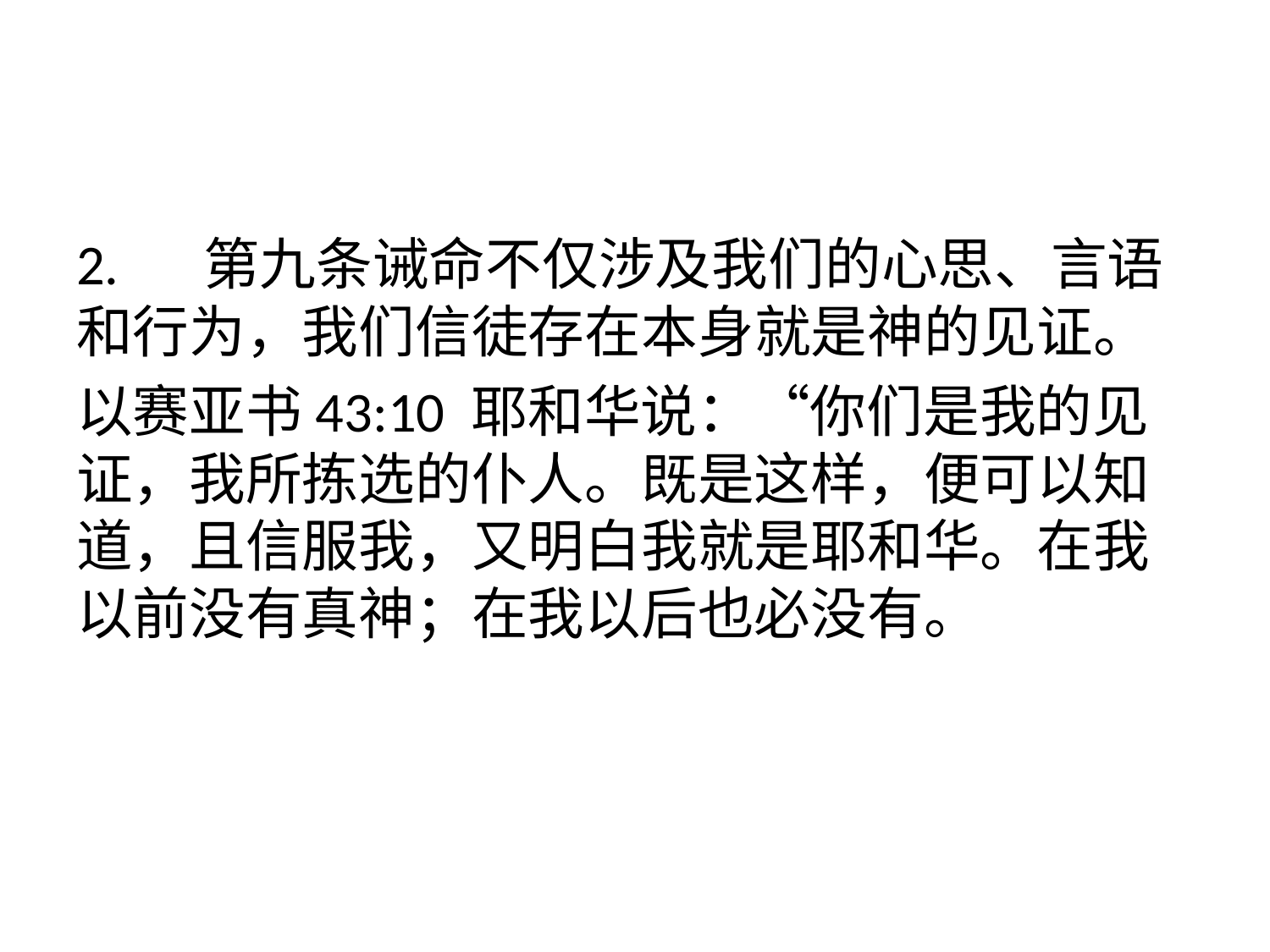

#
2.	第九条诫命不仅涉及我们的心思、言语和行为，我们信徒存在本身就是神的见证。
以赛亚书43:10 耶和华说：“你们是我的见证，我所拣选的仆人。既是这样，便可以知道，且信服我，又明白我就是耶和华。在我以前没有真神；在我以后也必没有。